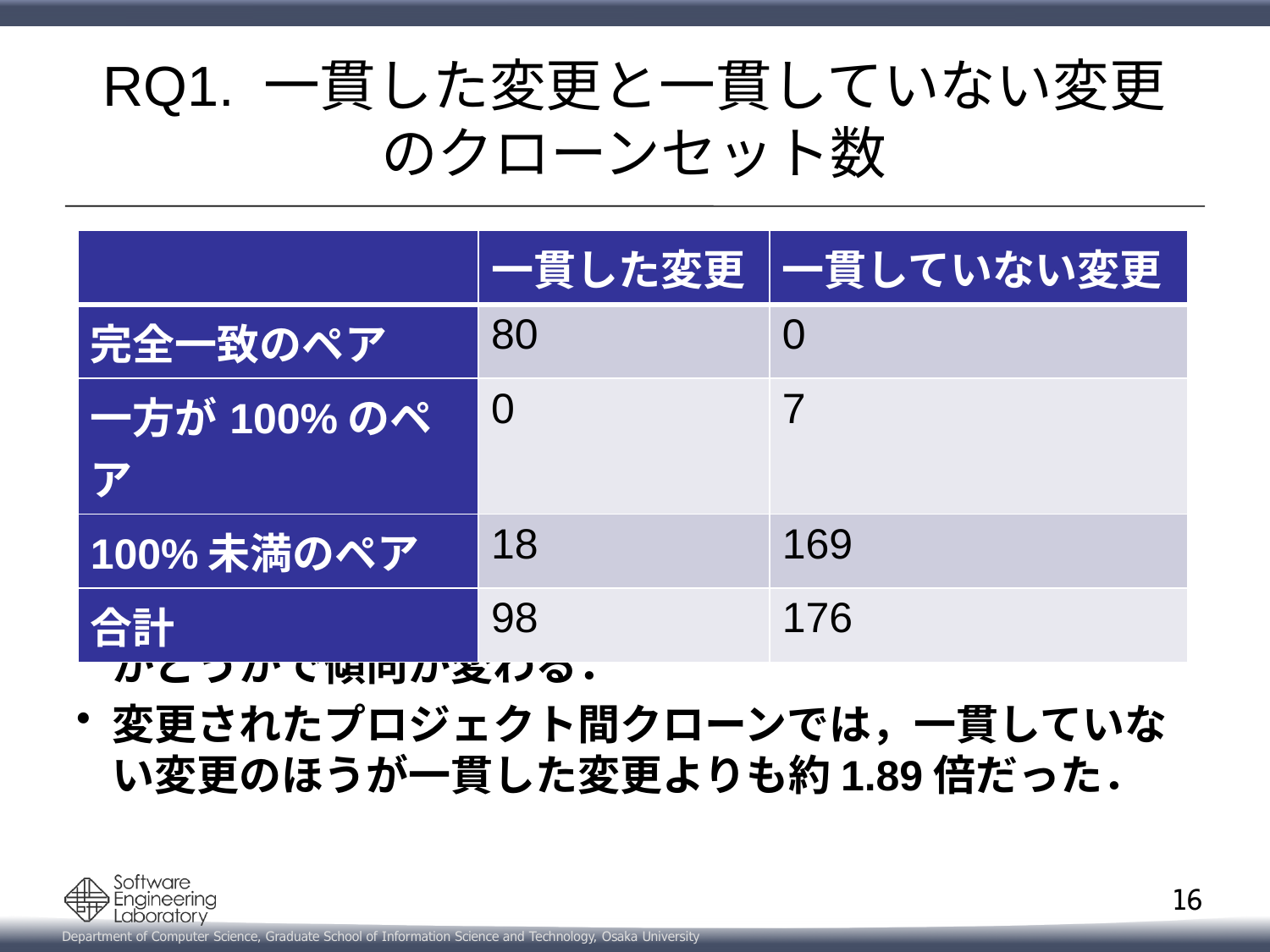

# RQ1. 一貫した変更と一貫していない変更のクローンセット数
|  | 一貫した変更 | 一貫していない変更 |
| --- | --- | --- |
| 完全一致のペア | 80 | 0 |
| 一方が100%のペア | 0 | 7 |
| 100%未満のペア | 18 | 169 |
| 合計 | 98 | 176 |
変更されたプロジェクトの中でも，完全一致しているのかどうかで傾向が変わる．
変更されたプロジェクト間クローンでは，一貫していない変更のほうが一貫した変更よりも約1.89倍だった．
16